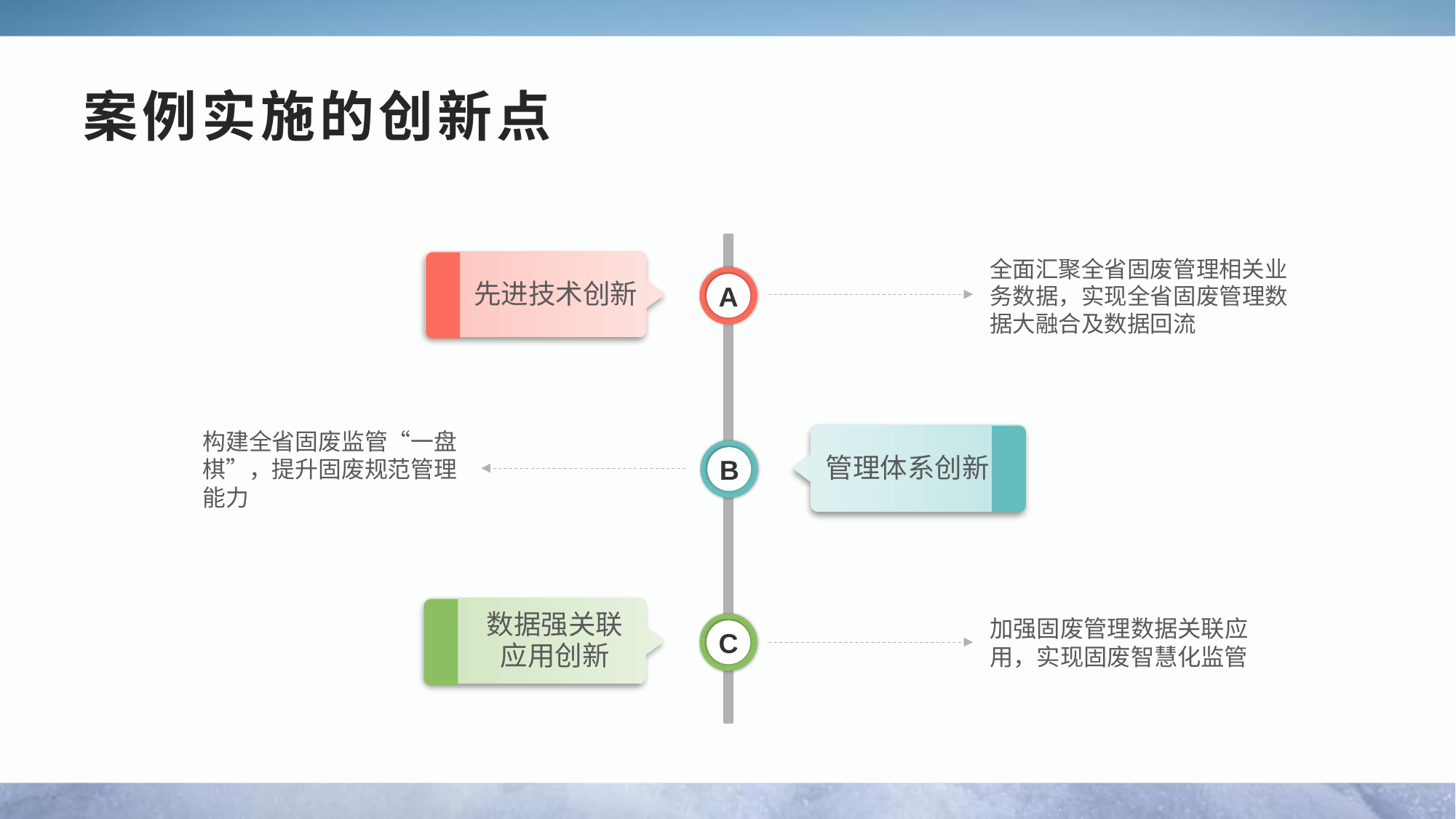

案例实施的创新点

先进技术创新

全面汇聚全省固废管理相关业务数据，实现全省固废管理数据大融合及数据回流

A
管理体系创新

构建全省固废监管“一盘棋”，提升固废规范管理能力

B
数据强关联
应用创新

加强固废管理数据关联应用，实现固废智慧化监管

C